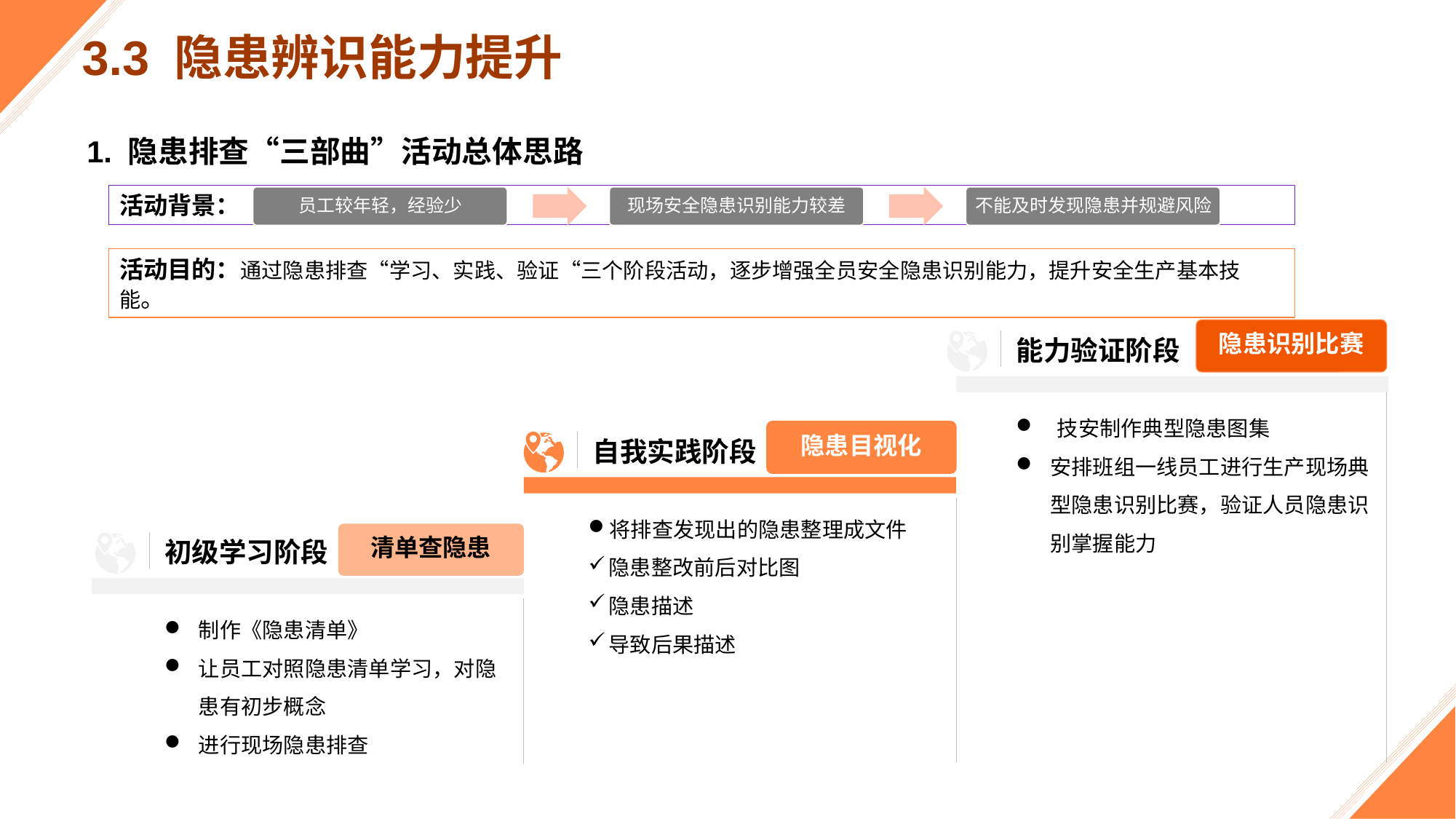

3.3 隐患辨识能力提升
1. 隐患排查“三部曲”活动总体思路
活动背景：
员工较年轻，经验少

现场安全隐患识别能力较差

不能及时发现隐患并规避风险
活动目的：通过隐患排查“学习、实践、验证“三个阶段活动，逐步增强全员安全隐患识别能力，提升安全生产基本技能。
隐患识别比赛
能力验证阶段

技安制作典型隐患图集
安排班组一线员工进行生产现场典型隐患识别比赛，验证人员隐患识别掌握能力
自我实践阶段

将排查发现出的隐患整理成文件
隐患整改前后对比图
隐患描述
导致后果描述

初级学习阶段

制作《隐患清单》
让员工对照隐患清单学习，对隐患有初步概念
进行现场隐患排查
隐患目视化
清单查隐患